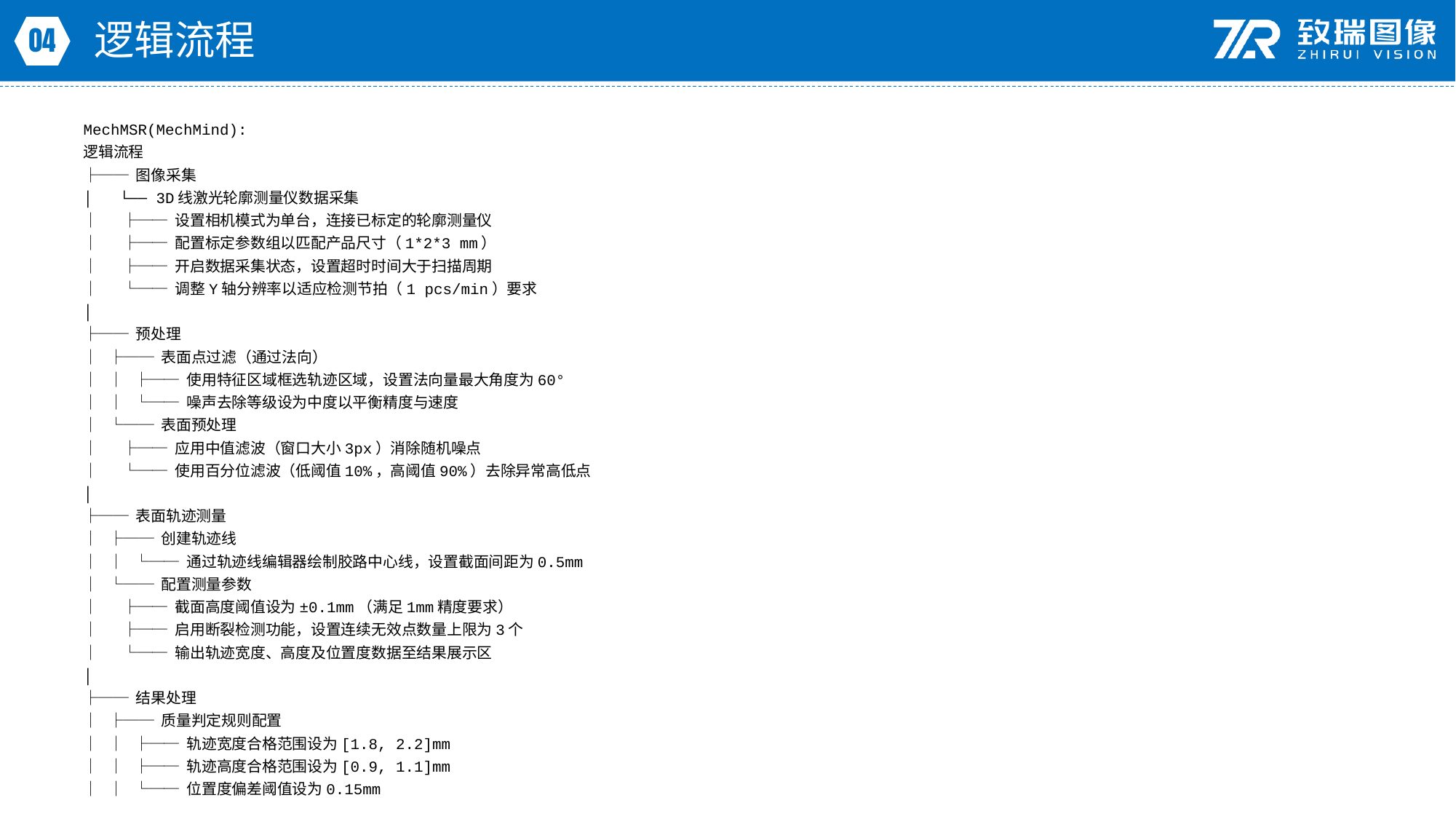

逻辑流程
04

MechMSR(MechMind):
逻辑流程
├── 图像采集
│   └── 3D线激光轮廓测量仪数据采集
│       ├── 设置相机模式为单台，连接已标定的轮廓测量仪
│       ├── 配置标定参数组以匹配产品尺寸（1*2*3 mm）
│       ├── 开启数据采集状态，设置超时时间大于扫描周期
│       └── 调整Y轴分辨率以适应检测节拍（1 pcs/min）要求
│
├── 预处理
│   ├── 表面点过滤（通过法向）
│   │   ├── 使用特征区域框选轨迹区域，设置法向量最大角度为60°
│   │   └── 噪声去除等级设为中度以平衡精度与速度
│   └── 表面预处理
│       ├── 应用中值滤波（窗口大小3px）消除随机噪点
│       └── 使用百分位滤波（低阈值10%，高阈值90%）去除异常高低点
│
├── 表面轨迹测量
│   ├── 创建轨迹线
│   │   └── 通过轨迹线编辑器绘制胶路中心线，设置截面间距为0.5mm
│   └── 配置测量参数
│       ├── 截面高度阈值设为±0.1mm（满足1mm精度要求）
│       ├── 启用断裂检测功能，设置连续无效点数量上限为3个
│       └── 输出轨迹宽度、高度及位置度数据至结果展示区
│
├── 结果处理
│   ├── 质量判定规则配置
│   │   ├── 轨迹宽度合格范围设为[1.8, 2.2]mm
│   │   ├── 轨迹高度合格范围设为[0.9, 1.1]mm
│   │   └── 位置度偏差阈值设为0.15mm